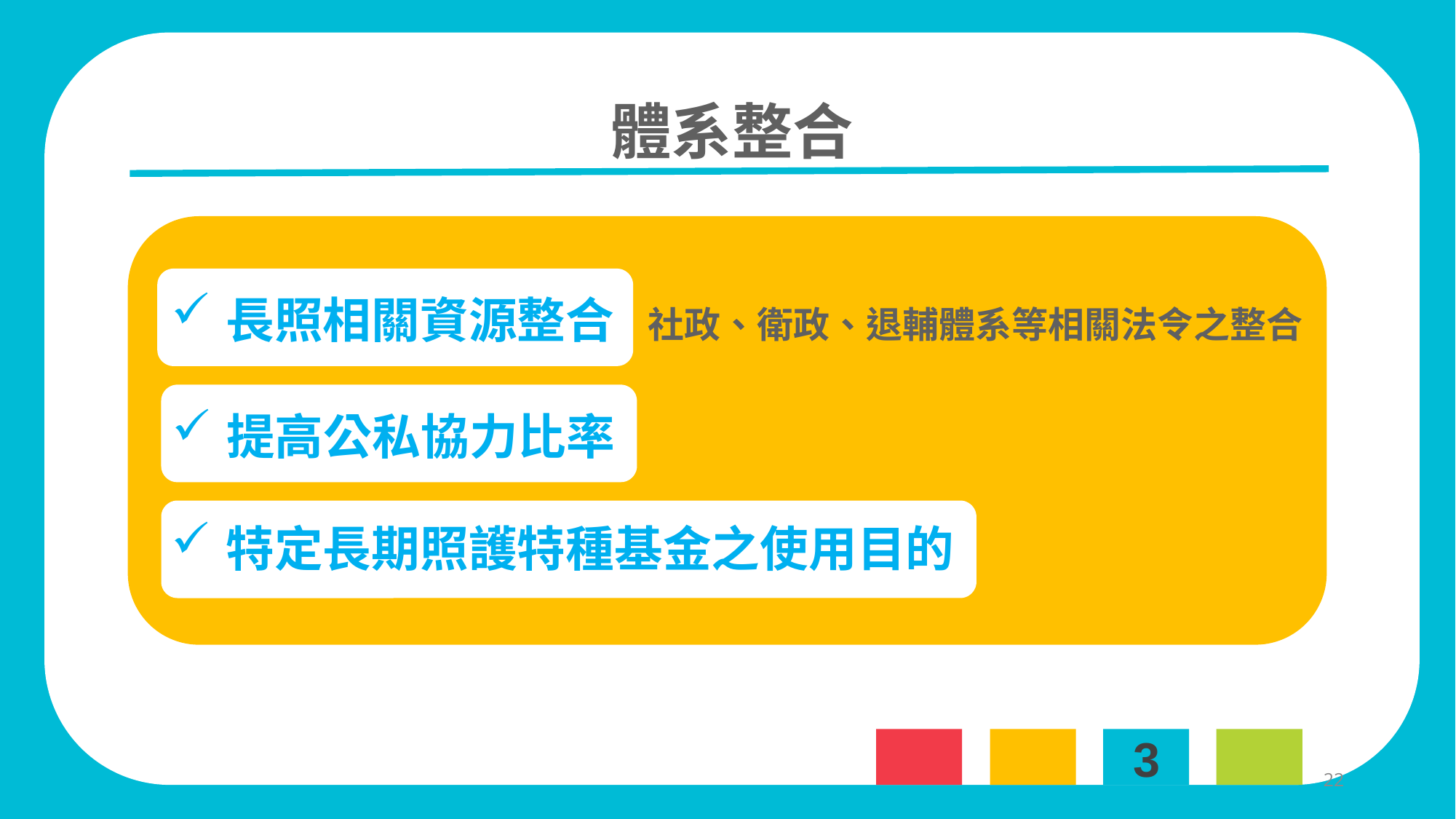

體系整合

長照相關資源整合   社政、衛政、退輔體系等相關法令之整合

提高公私協力比率

特定長期照護特種基金之使用目的

3

22